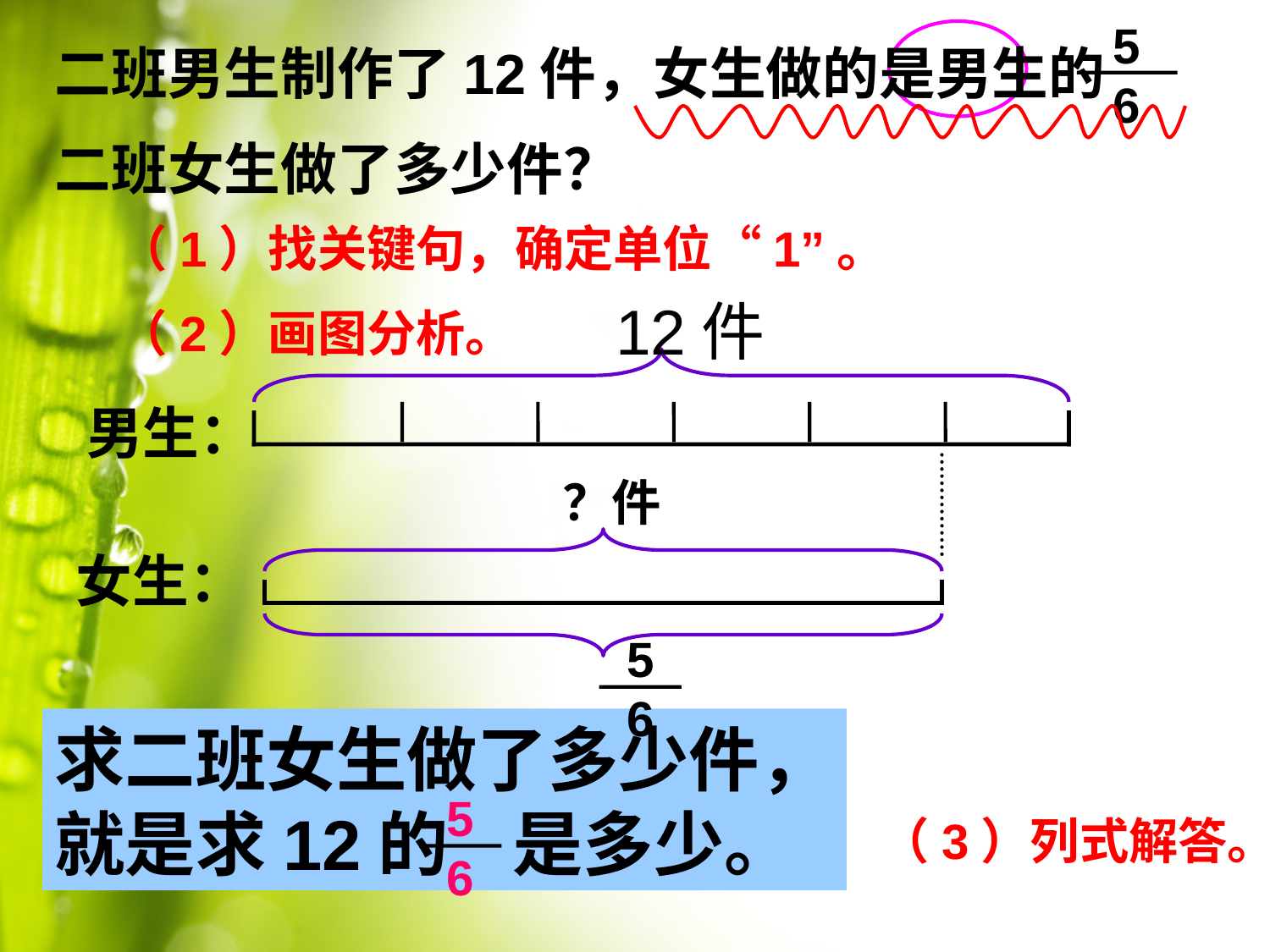

5
6

二班男生制作了12件，女生做的是男生的
二班女生做了多少件？

（1）找关键句，确定单位“1”。

12件
（2）画图分析。

男生：

？件
女生：

5
6

求二班女生做了多少件，就是求12的    是多少。
（3）列式解答。
5
6